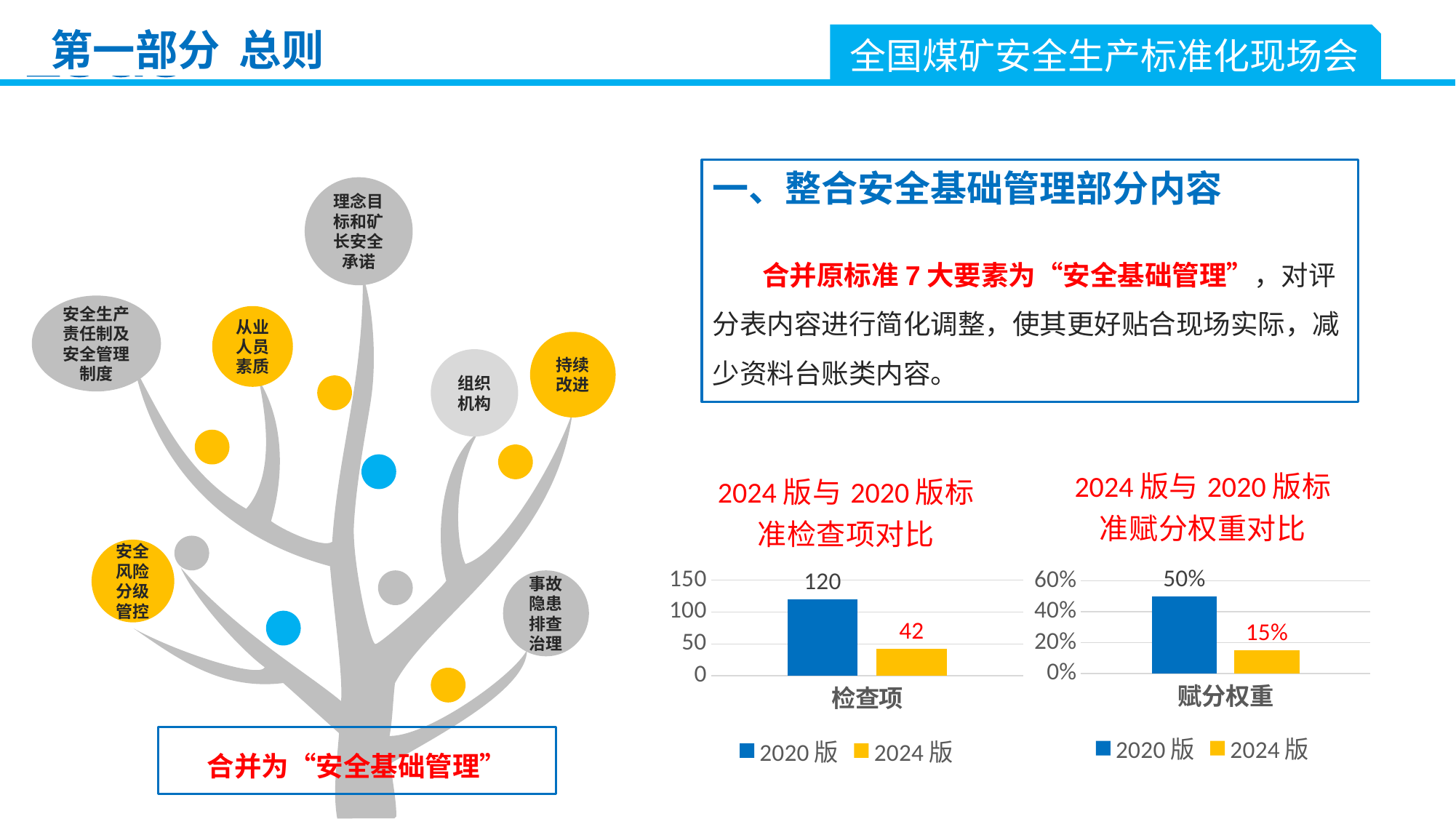

第一部分  总则

全国煤矿安全生产标准化现场会
一、整合安全基础管理部分内容

       合并原标准7大要素为“安全基础管理”，对评分表内容进行简化调整，使其更好贴合现场实际，减少资料台账类内容。
理念目标和矿长安全承诺

安全生产责任制及安全管理制度
从业人员素质
持续改进
组织机构

### Chart: 2024版与2020版标准检查项对比

| Category | 2020版 | 2024版 |
|---|---|---|
| 检查项 | 120.0 | 42.0 |

### Chart: 2024版与2020版标准赋分权重对比

| Category | 2020版 | 2024版 |
|---|---|---|
| 赋分权重 | 0.5 | 0.15 |

安全风险分级管控

事故隐患排查治理

合并为“安全基础管理”